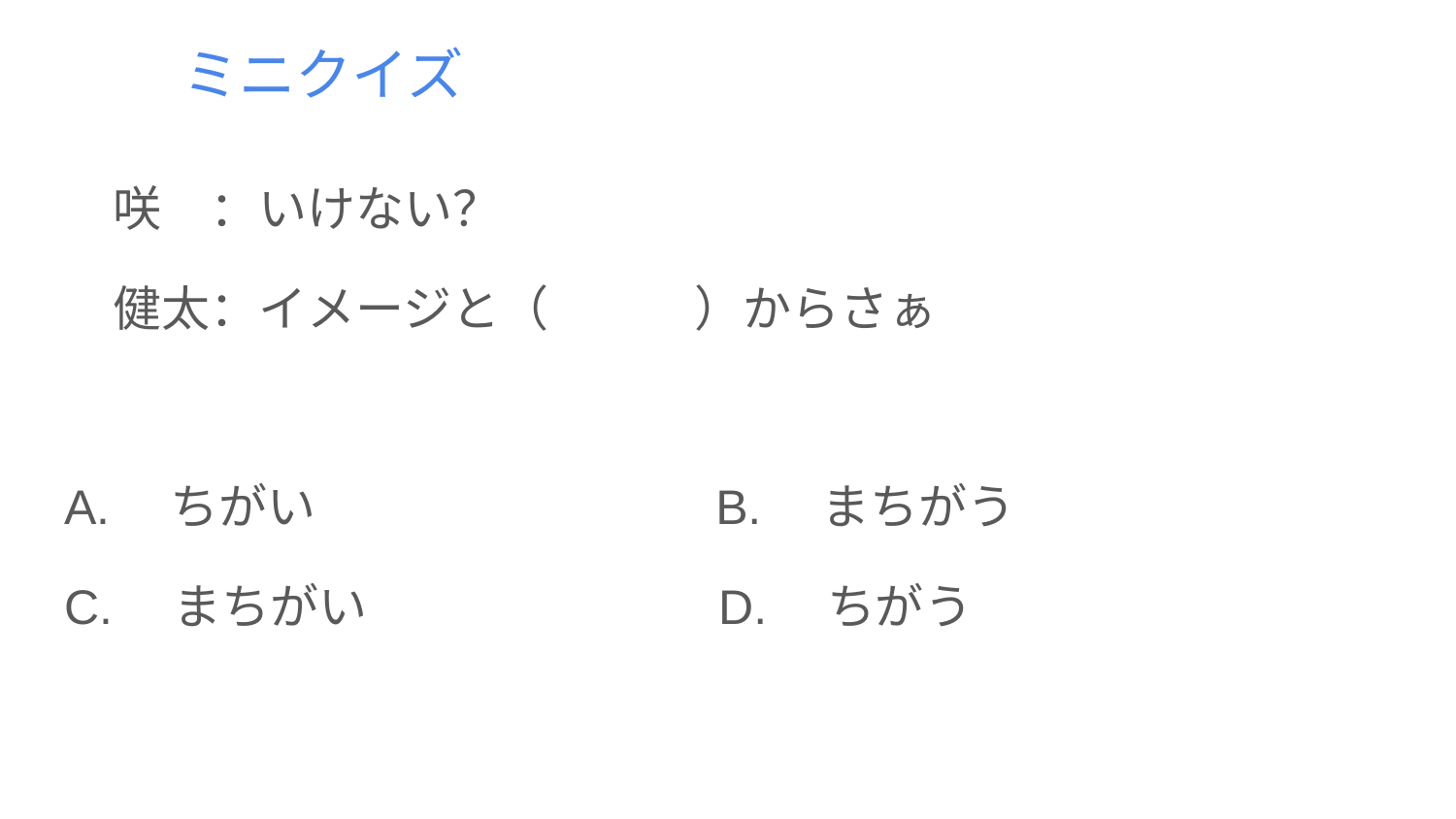

# ミニクイズ
　咲　：いけない？
　健太：イメージと（　　　）からさぁ

A.　ちがい　　　　　　　　B.　まちがう
C.　まちがい　　　　　　　D.　ちがう